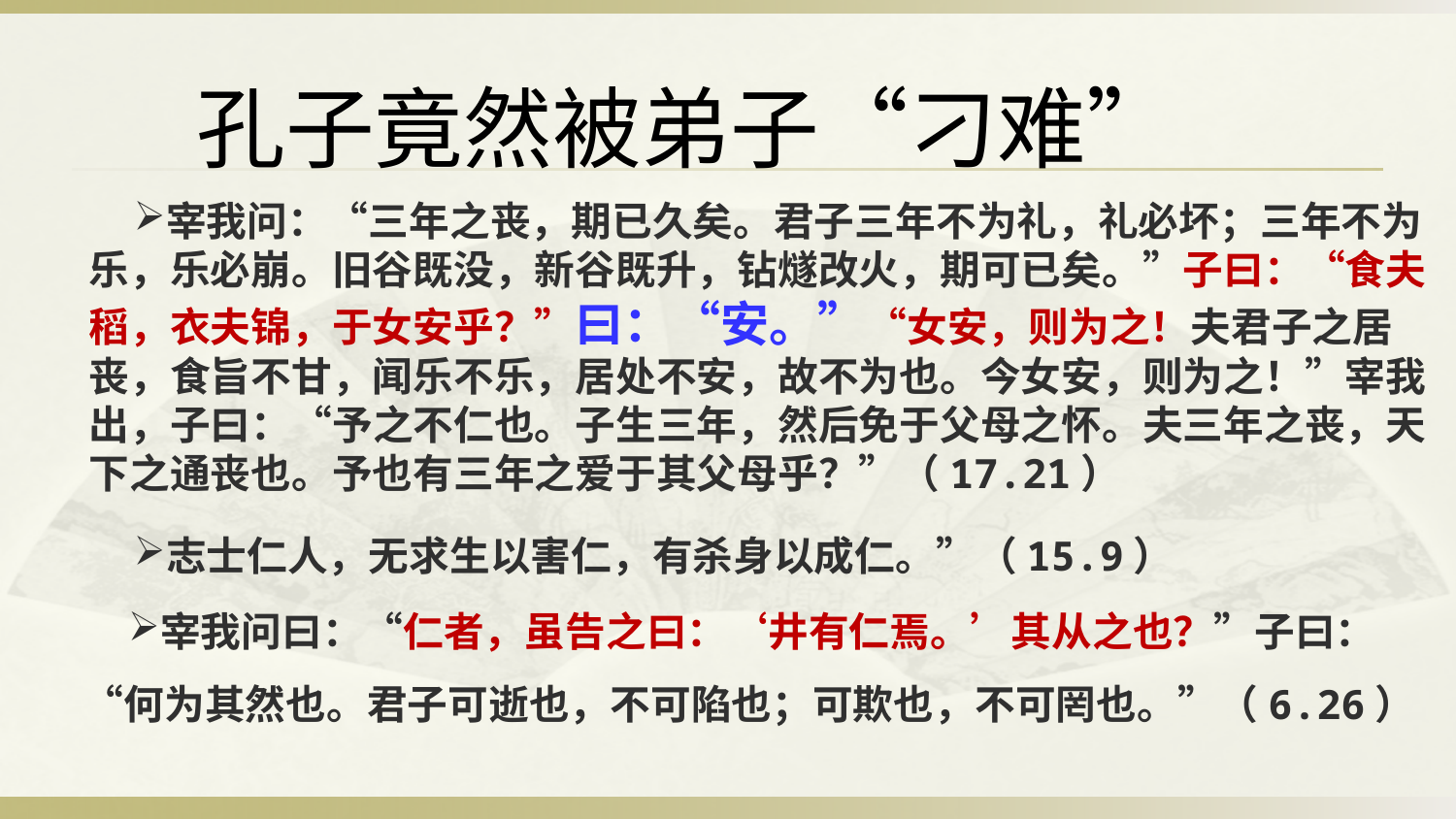

孔子竟然被弟子“刁难”
宰我问：“三年之丧，期已久矣。君子三年不为礼，礼必坏；三年不为乐，乐必崩。旧谷既没，新谷既升，钻燧改火，期可已矣。”子曰：“食夫稻，衣夫锦，于女安乎？”曰：“安。”“女安，则为之！夫君子之居丧，食旨不甘，闻乐不乐，居处不安，故不为也。今女安，则为之！”宰我出，子曰：“予之不仁也。子生三年，然后免于父母之怀。夫三年之丧，天下之通丧也。予也有三年之爱于其父母乎？”（17.21）

志士仁人，无求生以害仁，有杀身以成仁。”（15.9）
宰我问曰：“仁者，虽告之曰：‘井有仁焉。’其从之也？”子曰：“何为其然也。君子可逝也，不可陷也；可欺也，不可罔也。”（6.26）